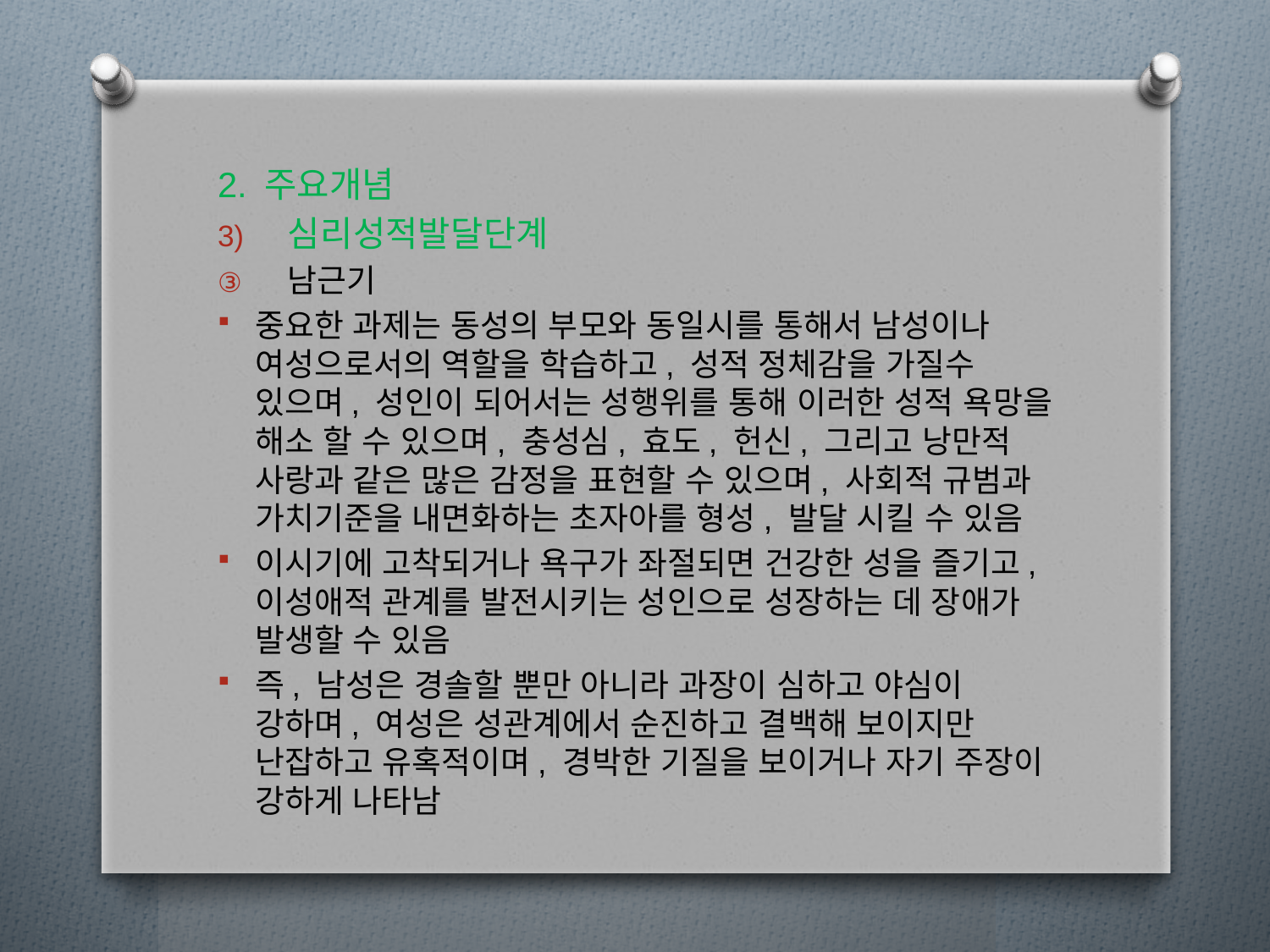

2. 주요개념
심리성적발달단계
남근기
중요한 과제는 동성의 부모와 동일시를 통해서 남성이나 여성으로서의 역할을 학습하고, 성적 정체감을 가질수 있으며, 성인이 되어서는 성행위를 통해 이러한 성적 욕망을 해소 할 수 있으며, 충성심, 효도, 헌신, 그리고 낭만적 사랑과 같은 많은 감정을 표현할 수 있으며, 사회적 규범과 가치기준을 내면화하는 초자아를 형성, 발달 시킬 수 있음
이시기에 고착되거나 욕구가 좌절되면 건강한 성을 즐기고, 이성애적 관계를 발전시키는 성인으로 성장하는 데 장애가 발생할 수 있음
즉, 남성은 경솔할 뿐만 아니라 과장이 심하고 야심이 강하며, 여성은 성관계에서 순진하고 결백해 보이지만 난잡하고 유혹적이며, 경박한 기질을 보이거나 자기 주장이 강하게 나타남